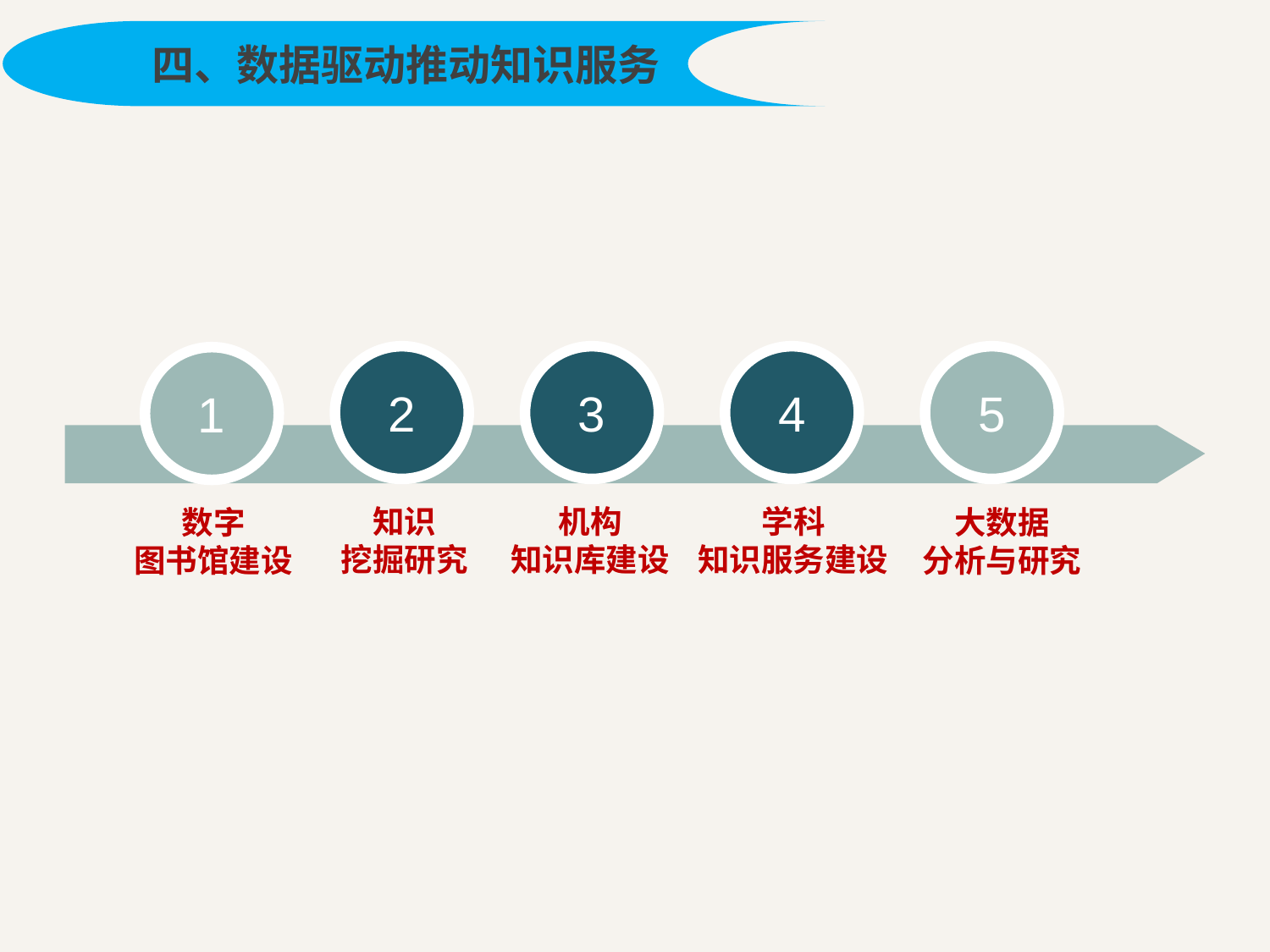

四、数据驱动推动知识服务

2
知识
挖掘研究

3
机构
知识库建设

4
学科
知识服务建设

5
大数据
分析与研究

1
数字
图书馆建设